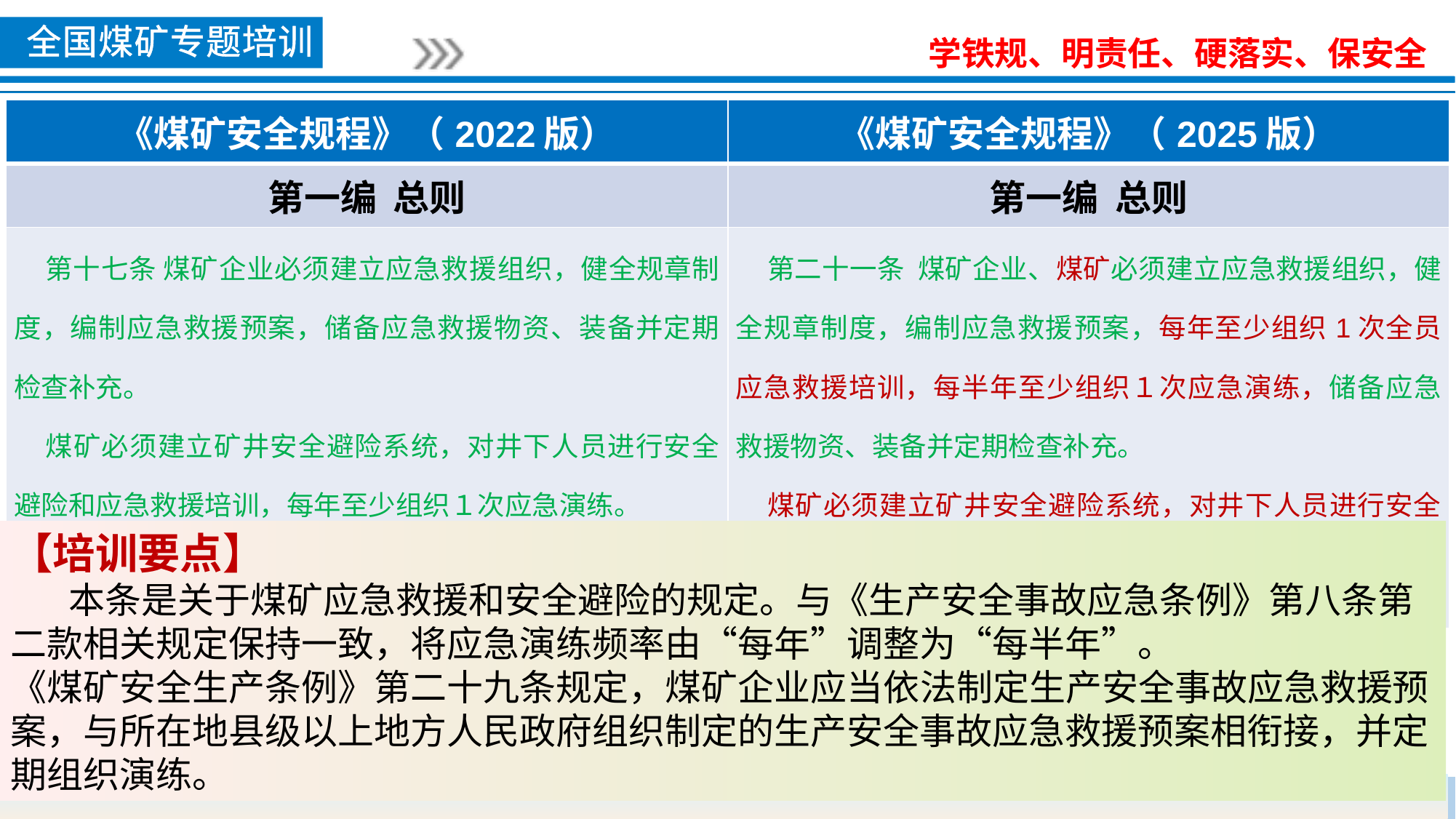

| 《煤矿安全规程》（2022版） | 《煤矿安全规程》（2025版） |
| --- | --- |
| 第一编 总则 | 第一编 总则 |
| 第十七条 煤矿企业必须建立应急救援组织，健全规章制度，编制应急救援预案，储备应急救援物资、装备并定期检查补充。 煤矿必须建立矿井安全避险系统，对井下人员进行安全避险和应急救援培训，每年至少组织１次应急演练。 | 第二十一条 煤矿企业、煤矿必须建立应急救援组织，健全规章制度，编制应急救援预案，每年至少组织1次全员应急救援培训，每半年至少组织１次应急演练，储备应急救援物资、装备并定期检查补充。 煤矿必须建立矿井安全避险系统，对井下人员进行安全避险培训。 |
【培训要点】
      本条是关于煤矿应急救援和安全避险的规定。与《生产安全事故应急条例》第八条第二款相关规定保持一致，将应急演练频率由“每年”调整为“每半年”。
《煤矿安全生产条例》第二十九条规定，煤矿企业应当依法制定生产安全事故应急救援预案，与所在地县级以上地方人民政府组织制定的生产安全事故应急救援预案相衔接，并定期组织演练。